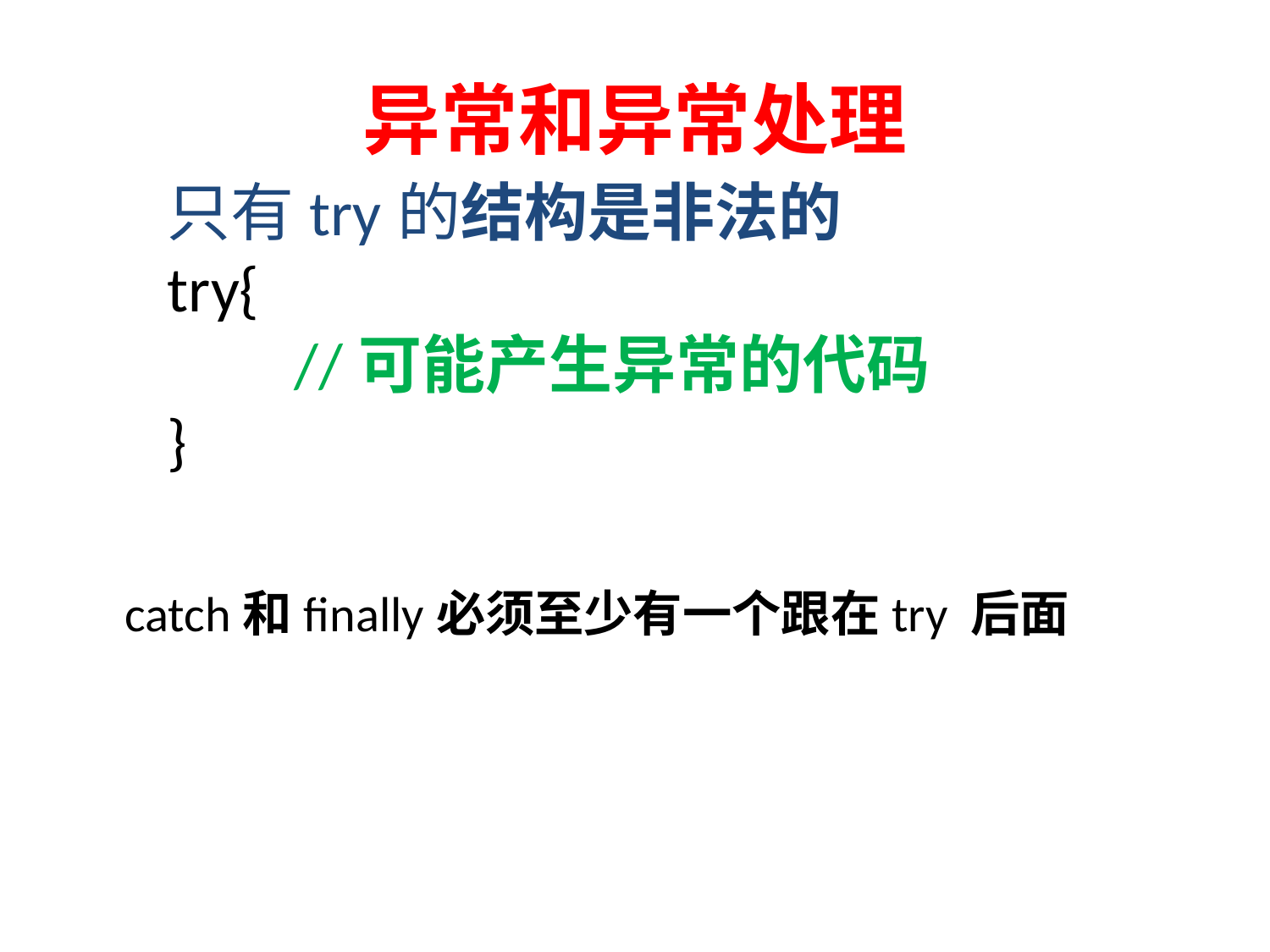

# 异常和异常处理
只有try的结构是非法的
try{
	//可能产生异常的代码
}
catch和finally必须至少有一个跟在try 后面